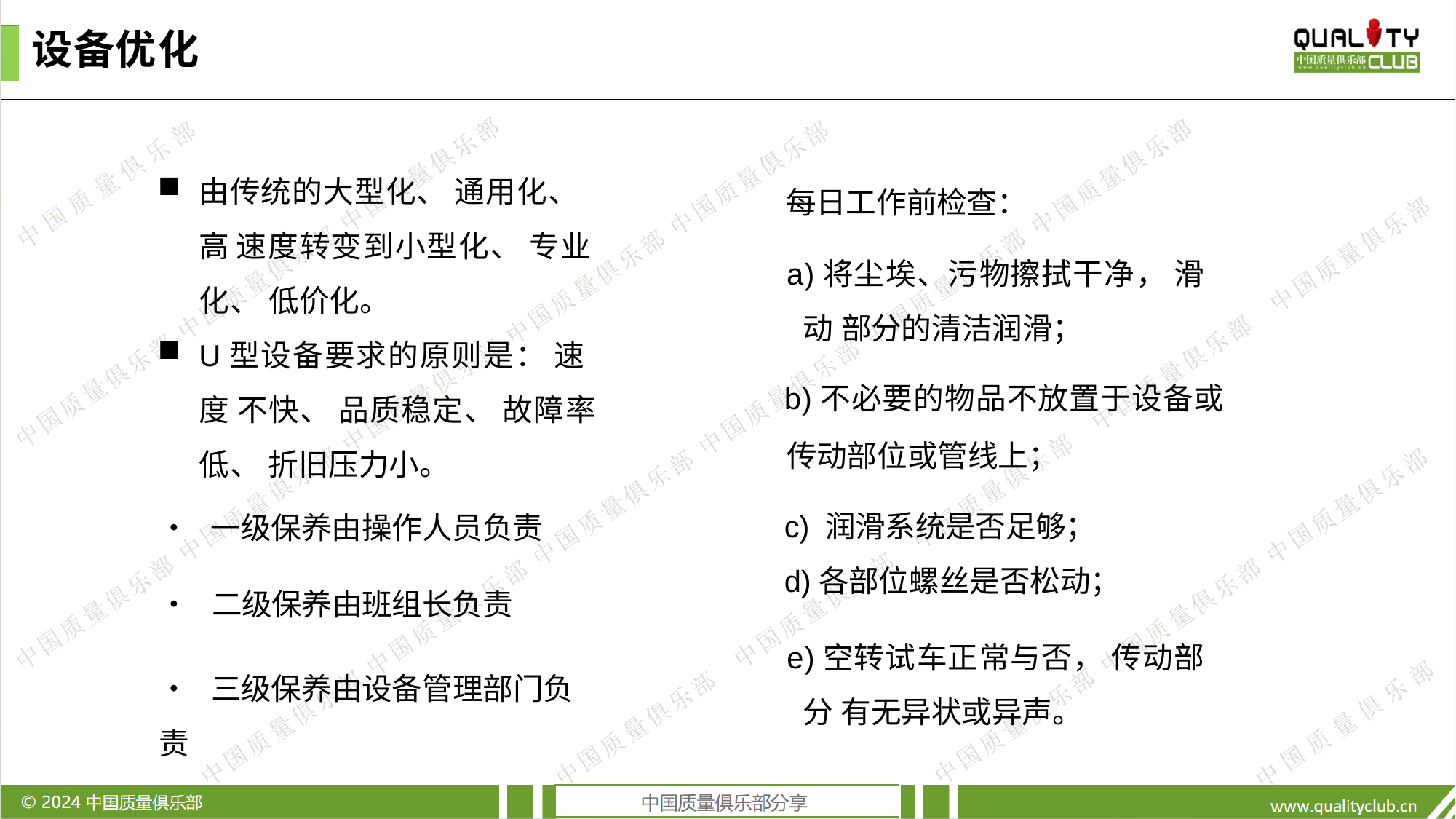

设备优化
由传统的大型化、 通用化、 高 速度转变到小型化、 专业化、 低价化。
U型设备要求的原则是： 速度 不快、 品质稳定、 故障率低、 折旧压力小。
• 一级保养由操作人员负责
• 二级保养由班组长负责

• 三级保养由设备管理部门负责

每日工作前检查：
a)将尘埃、污物擦拭干净， 滑动 部分的清洁润滑；
b)不必要的物品不放置于设备或
传动部位或管线上；
c) 润滑系统是否足够；
d)各部位螺丝是否松动；

e)空转试车正常与否， 传动部分 有无异状或异声。